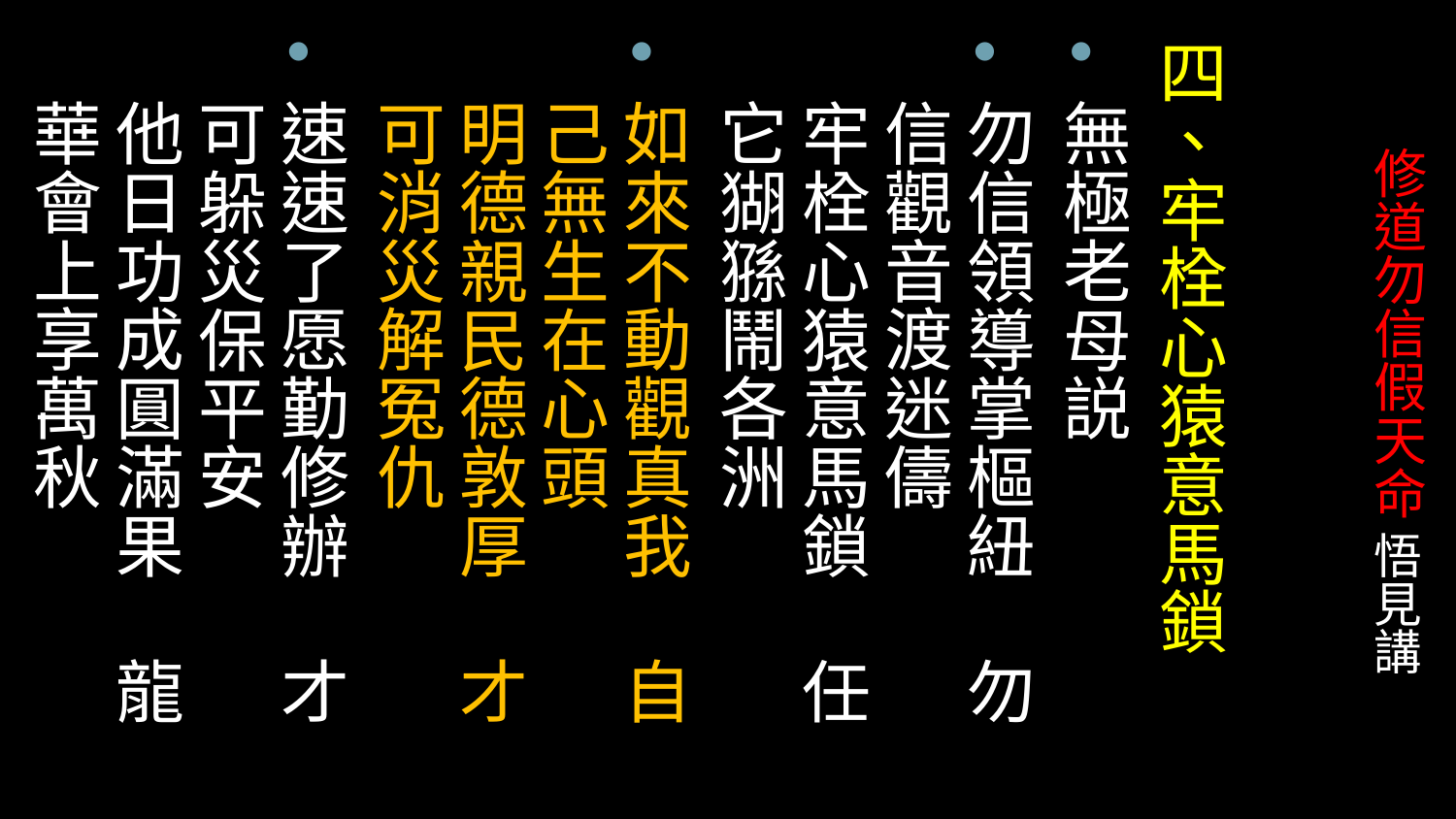

四、牢栓心猿意馬鎖
無極老母説
勿信領導掌樞紐     勿信觀音渡迷儔
牢栓心猿意馬鎖     任它猢猻鬧各洲
如來不動觀真我     自己無生在心頭
明德親民德敦厚     才可消災解冤仇
速速了愿勤修辦     才可躲災保平安
他日功成圓滿果     龍華會上享萬秋
# 修道勿信假天命 悟見講